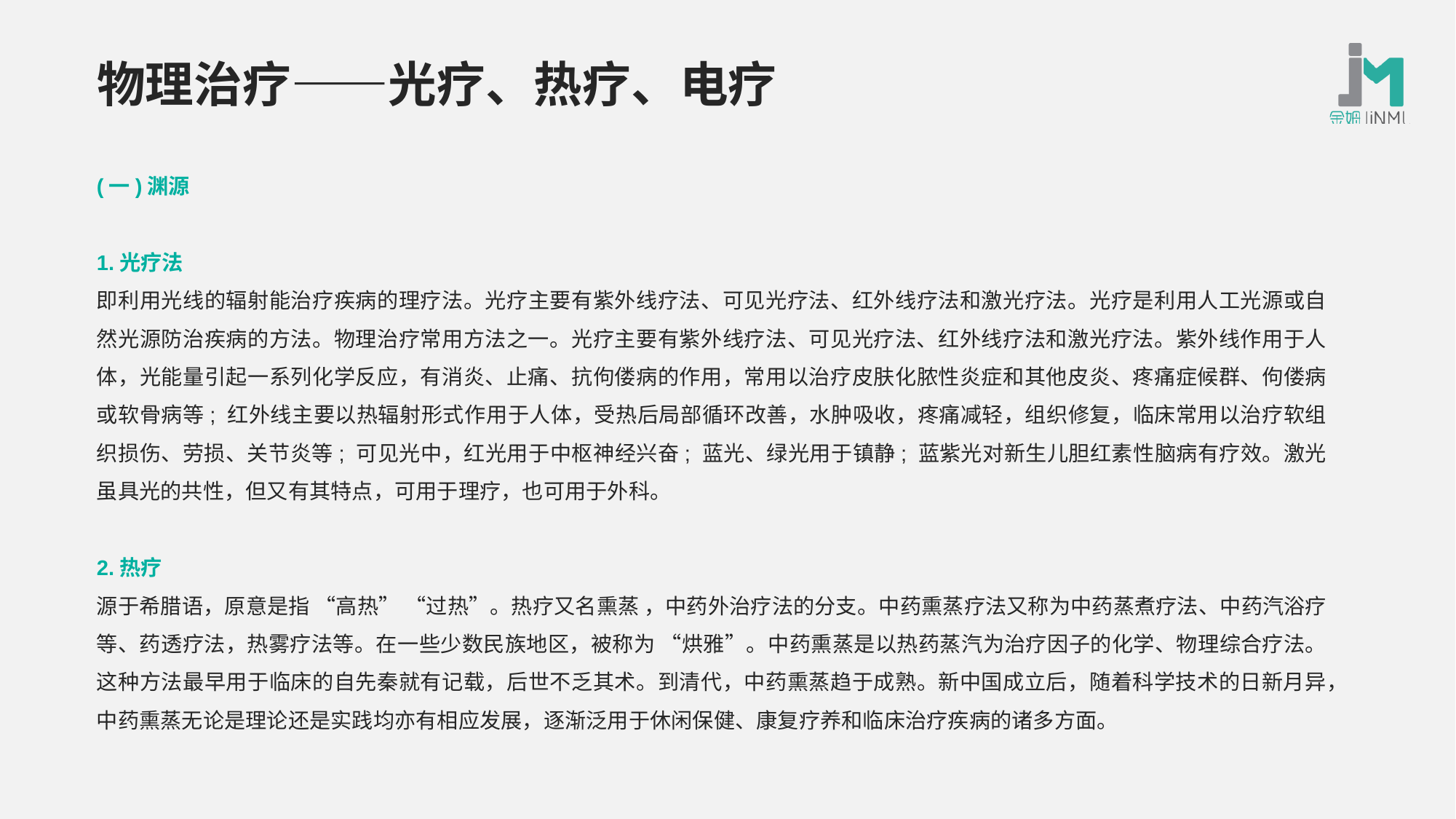

# 物理治疗——光疗、热疗、电疗
(一)渊源

1.光疗法
即利用光线的辐射能治疗疾病的理疗法。光疗主要有紫外线疗法、可见光疗法、红外线疗法和激光疗法。光疗是利用人工光源或自然光源防治疾病的方法。物理治疗常用方法之一。光疗主要有紫外线疗法、可见光疗法、红外线疗法和激光疗法。紫外线作用于人体，光能量引起一系列化学反应，有消炎、止痛、抗佝偻病的作用，常用以治疗皮肤化脓性炎症和其他皮炎、疼痛症候群、佝偻病或软骨病等; 红外线主要以热辐射形式作用于人体，受热后局部循环改善，水肿吸收，疼痛减轻，组织修复，临床常用以治疗软组织损伤、劳损、关节炎等; 可见光中，红光用于中枢神经兴奋; 蓝光、绿光用于镇静; 蓝紫光对新生儿胆红素性脑病有疗效。激光虽具光的共性，但又有其特点，可用于理疗，也可用于外科。

2.热疗
源于希腊语，原意是指 “高热” “过热”。热疗又名熏蒸 ，中药外治疗法的分支。中药熏蒸疗法又称为中药蒸煮疗法、中药汽浴疗等、药透疗法，热雾疗法等。在一些少数民族地区，被称为 “烘雅”。中药熏蒸是以热药蒸汽为治疗因子的化学、物理综合疗法。这种方法最早用于临床的自先秦就有记载，后世不乏其术。到清代，中药熏蒸趋于成熟。新中国成立后，随着科学技术的日新月异，中药熏蒸无论是理论还是实践均亦有相应发展，逐渐泛用于休闲保健、康复疗养和临床治疗疾病的诸多方面。